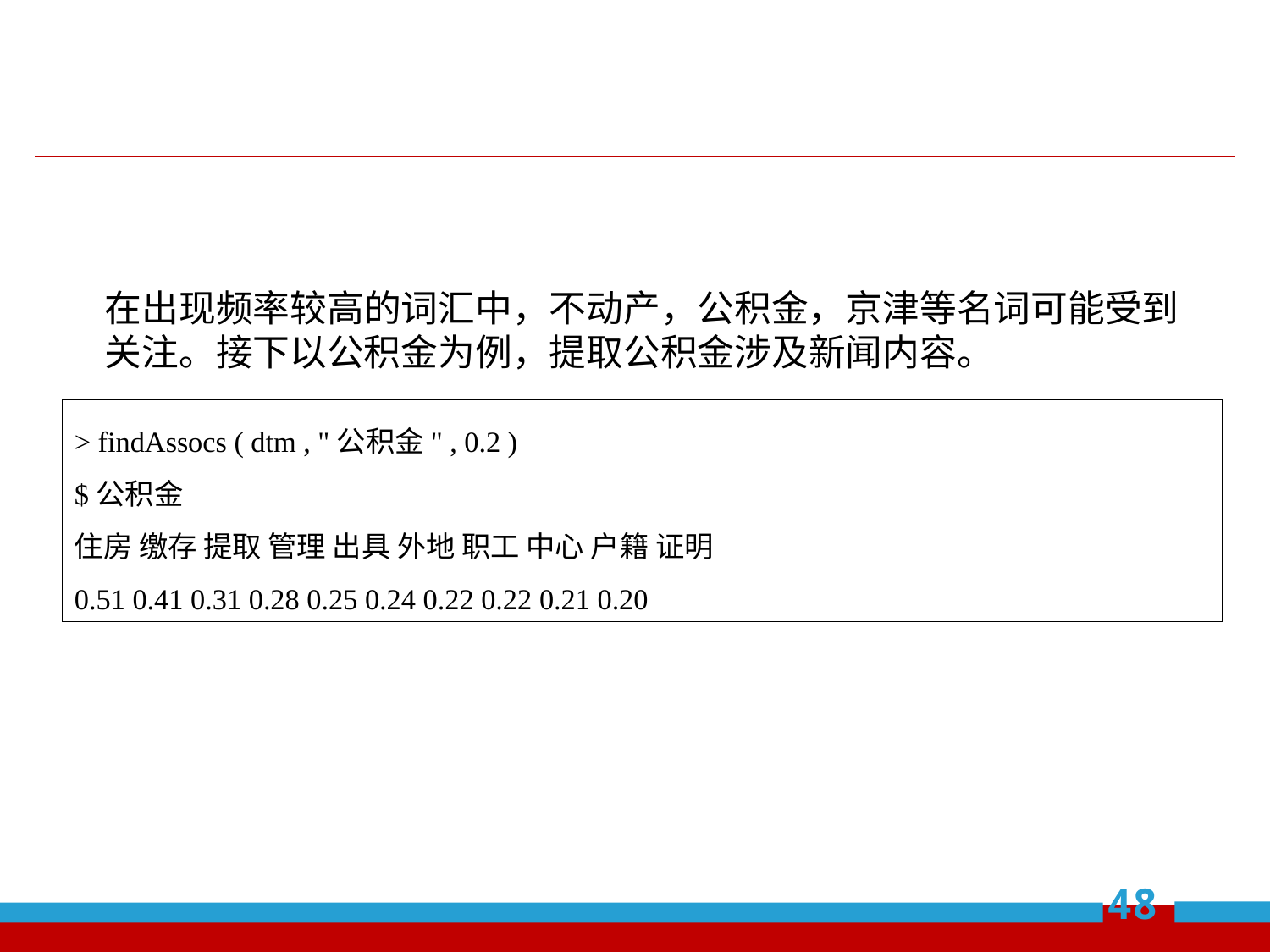

在出现频率较高的词汇中，不动产，公积金，京津等名词可能受到
关注。接下以公积金为例，提取公积金涉及新闻内容。
> findAssocs ( dtm , "公积金" , 0.2 )
$公积金
住房 缴存 提取 管理 出具 外地 职工 中心 户籍 证明
0.51 0.41 0.31 0.28 0.25 0.24 0.22 0.22 0.21 0.20